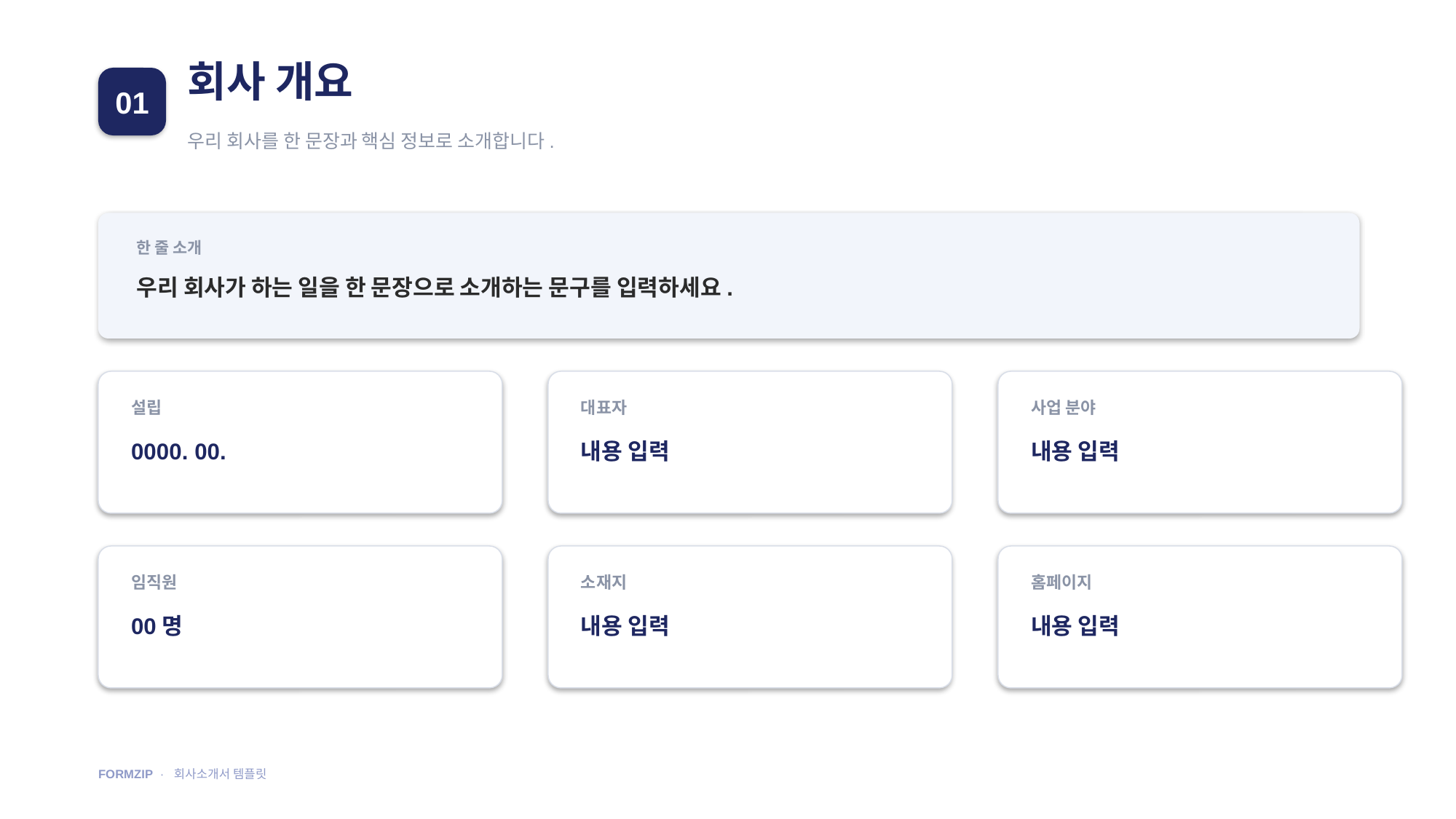

회사 개요
01
우리 회사를 한 문장과 핵심 정보로 소개합니다.

한 줄 소개
우리 회사가 하는 일을 한 문장으로 소개하는 문구를 입력하세요.

설립
대표자
사업 분야
0000. 00.
내용 입력
내용 입력

임직원
소재지
홈페이지
00명
내용 입력
내용 입력
FORMZIP  ·  회사소개서 템플릿